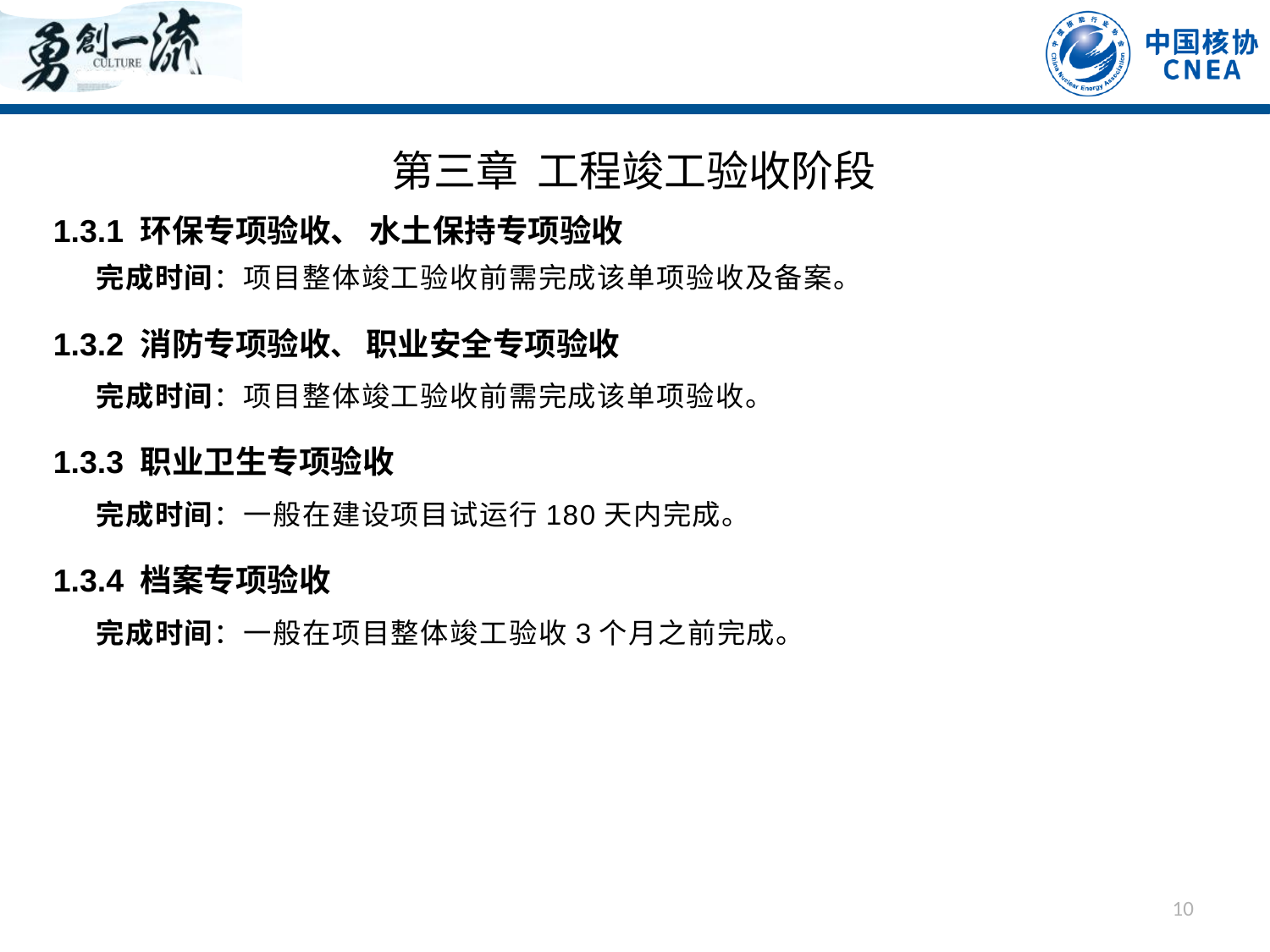

第三章  工程竣工验收阶段
1.3.1 环保专项验收、 水土保持专项验收
完成时间：项目整体竣工验收前需完成该单项验收及备案。
1.3.2 消防专项验收、 职业安全专项验收
完成时间：项目整体竣工验收前需完成该单项验收。
1.3.3 职业卫生专项验收
完成时间：一般在建设项目试运行180天内完成。
1.3.4 档案专项验收
完成时间：一般在项目整体竣工验收3个月之前完成。
10